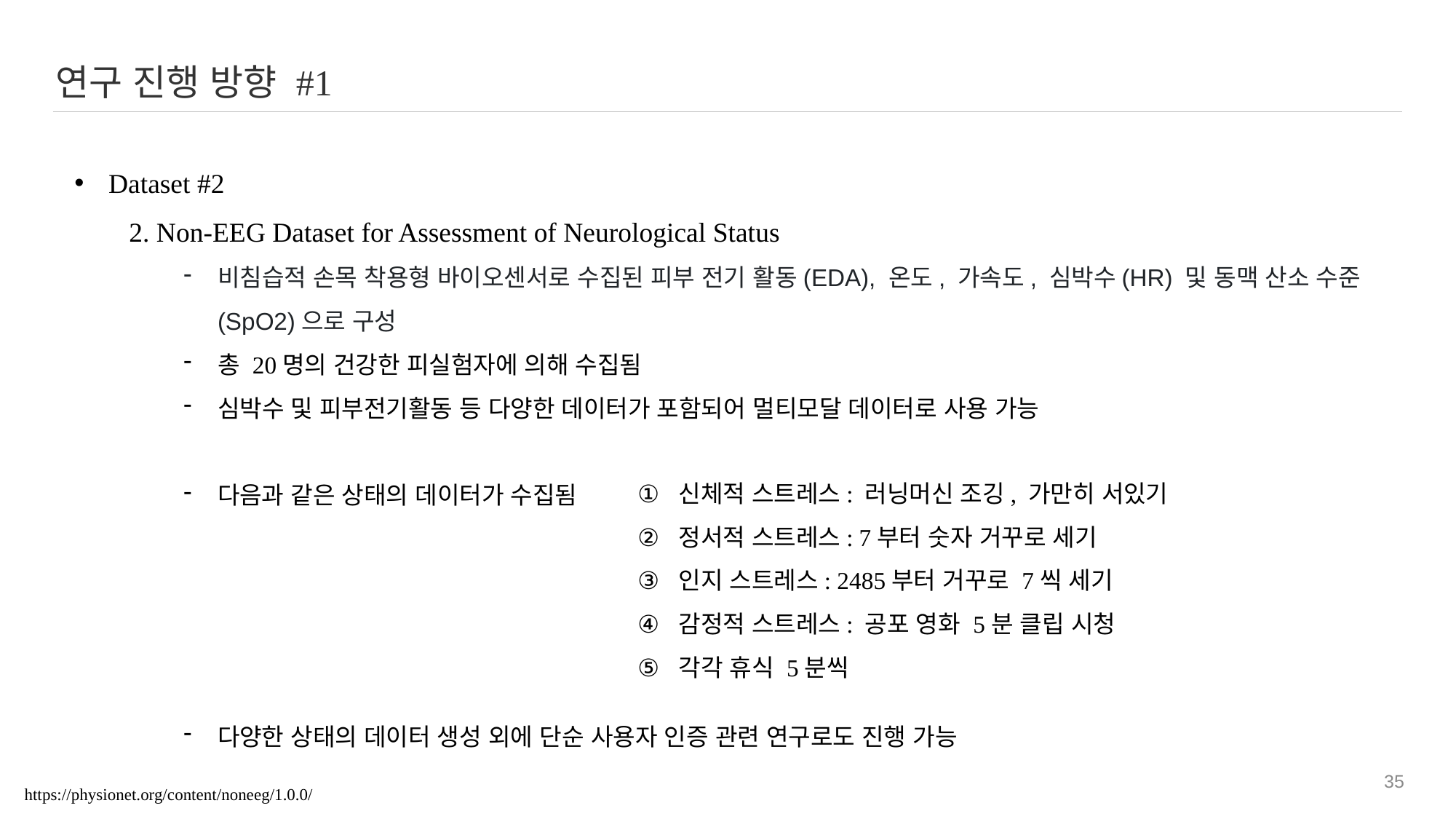

연구 진행 방향 #1
Dataset #2
2. Non-EEG Dataset for Assessment of Neurological Status
비침습적 손목 착용형 바이오센서로 수집된 피부 전기 활동(EDA), 온도, 가속도, 심박수(HR) 및 동맥 산소 수준(SpO2)으로 구성
총 20명의 건강한 피실험자에 의해 수집됨
심박수 및 피부전기활동 등 다양한 데이터가 포함되어 멀티모달 데이터로 사용 가능

다음과 같은 상태의 데이터가 수집됨

다양한 상태의 데이터 생성 외에 단순 사용자 인증 관련 연구로도 진행 가능
신체적 스트레스: 러닝머신 조깅, 가만히 서있기
정서적 스트레스: 7부터 숫자 거꾸로 세기
인지 스트레스: 2485부터 거꾸로 7씩 세기
감정적 스트레스: 공포 영화 5분 클립 시청
각각 휴식 5분씩
35
https://physionet.org/content/noneeg/1.0.0/